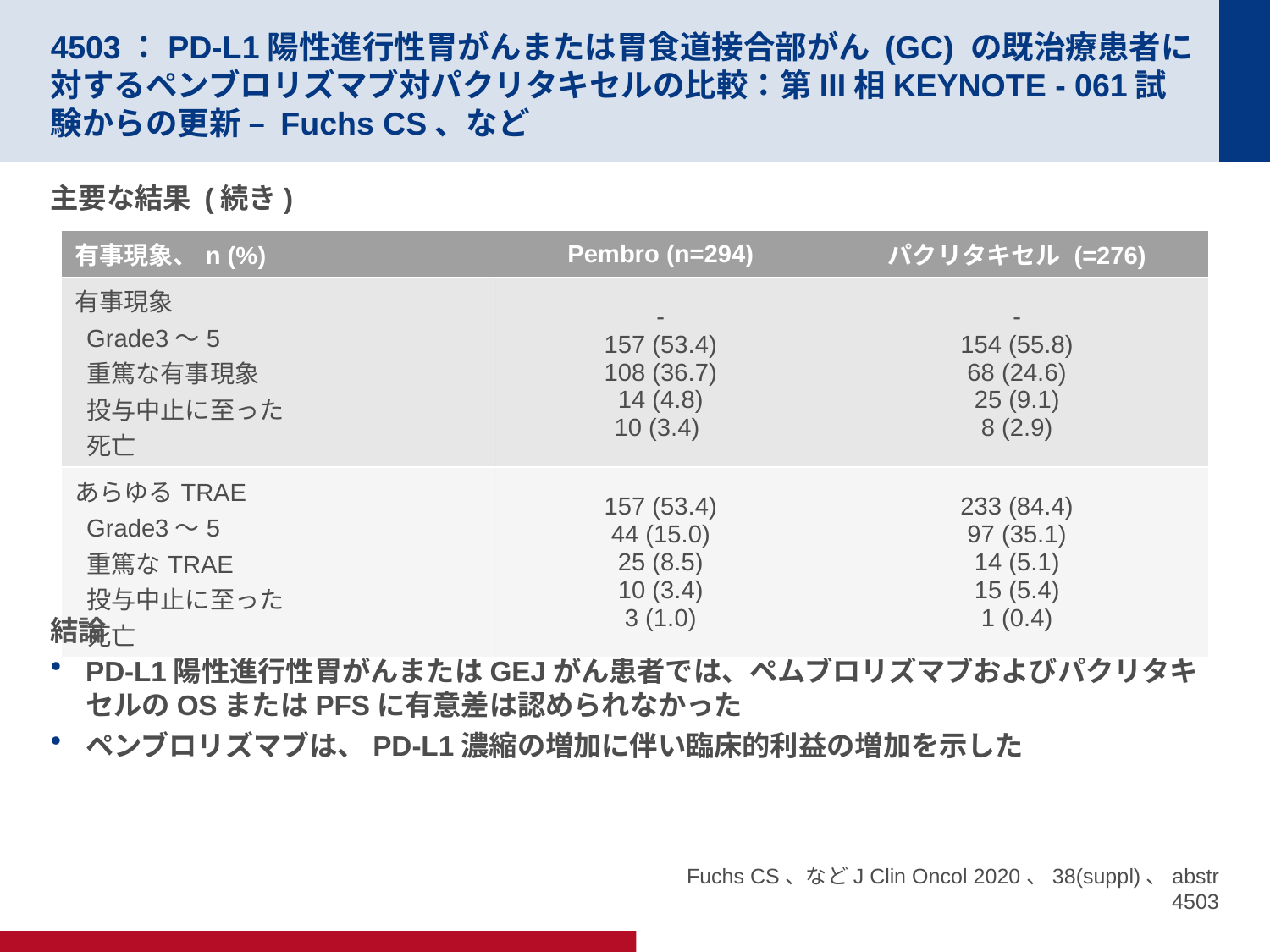

# 4503：PD-L1陽性進行性胃がんまたは胃食道接合部がん (GC) の既治療患者に対するペンブロリズマブ対パクリタキセルの比較：第III相KEYNOTE - 061試験からの更新 – Fuchs CS、など
主要な結果 (続き)
結論
PD-L1陽性進行性胃がんまたはGEJがん患者では、ペムブロリズマブおよびパクリタキセルのOSまたはPFSに有意差は認められなかった
ペンブロリズマブは、PD-L1濃縮の増加に伴い臨床的利益の増加を示した
| 有事現象、n (%) | Pembro (n=294) | パクリタキセル (=276) |
| --- | --- | --- |
| 有事現象 Grade3～5 重篤な有事現象 投与中止に至った 死亡 | - 157 (53.4) 108 (36.7) 14 (4.8) 10 (3.4) | - 154 (55.8) 68 (24.6) 25 (9.1) 8 (2.9) |
| あらゆるTRAE Grade3～5 重篤なTRAE 投与中止に至った 死亡 | 157 (53.4) 44 (15.0) 25 (8.5) 10 (3.4) 3 (1.0) | 233 (84.4) 97 (35.1) 14 (5.1) 15 (5.4) 1 (0.4) |
Fuchs CS、などJ Clin Oncol 2020、38(suppl)、abstr 4503